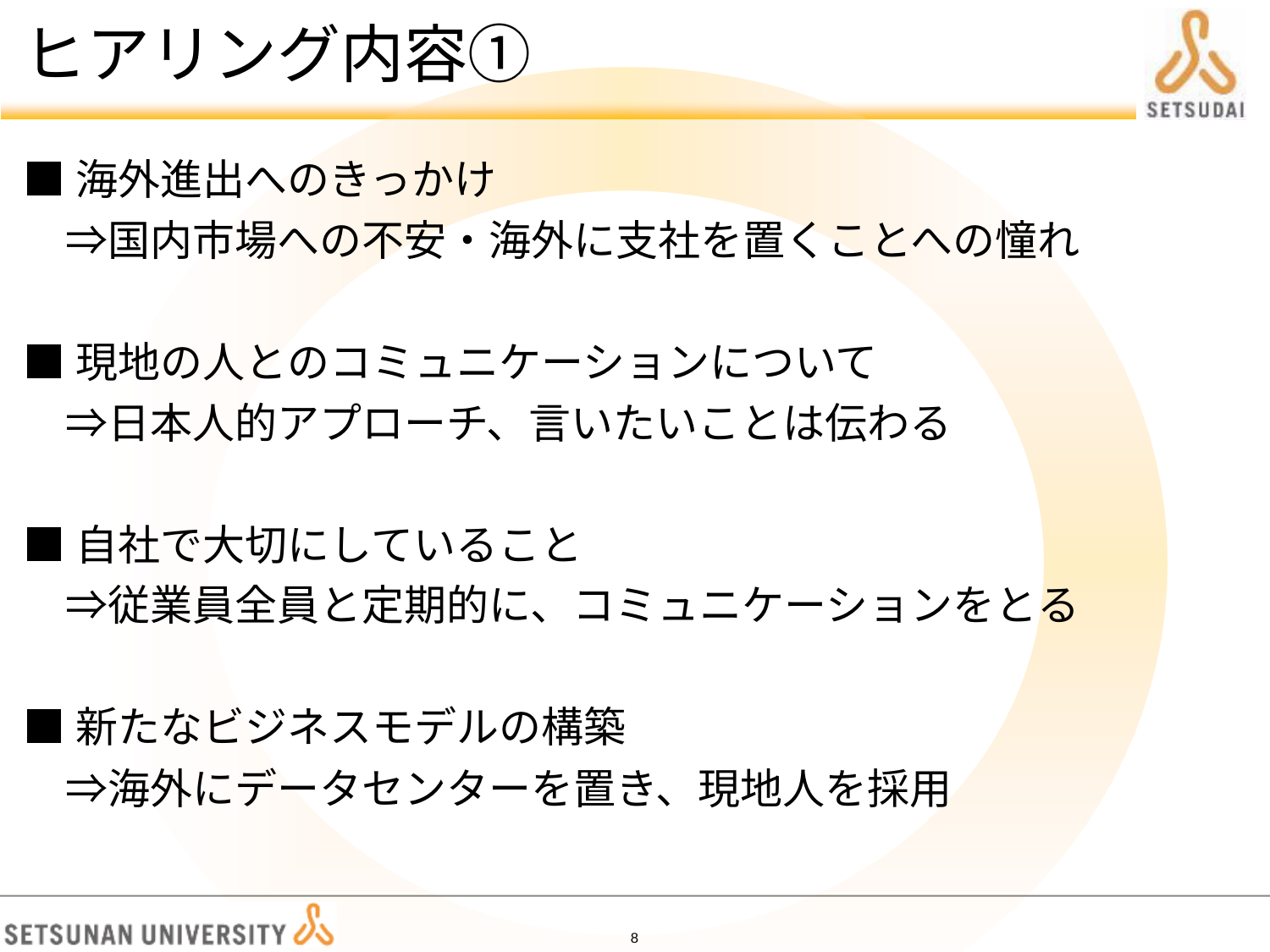

# ヒアリング内容①
■海外進出へのきっかけ
　⇒国内市場への不安・海外に支社を置くことへの憧れ

■現地の人とのコミュニケーションについて
　⇒日本人的アプローチ、言いたいことは伝わる

■自社で大切にしていること
　⇒従業員全員と定期的に、コミュニケーションをとる

■新たなビジネスモデルの構築
　⇒海外にデータセンターを置き、現地人を採用
8